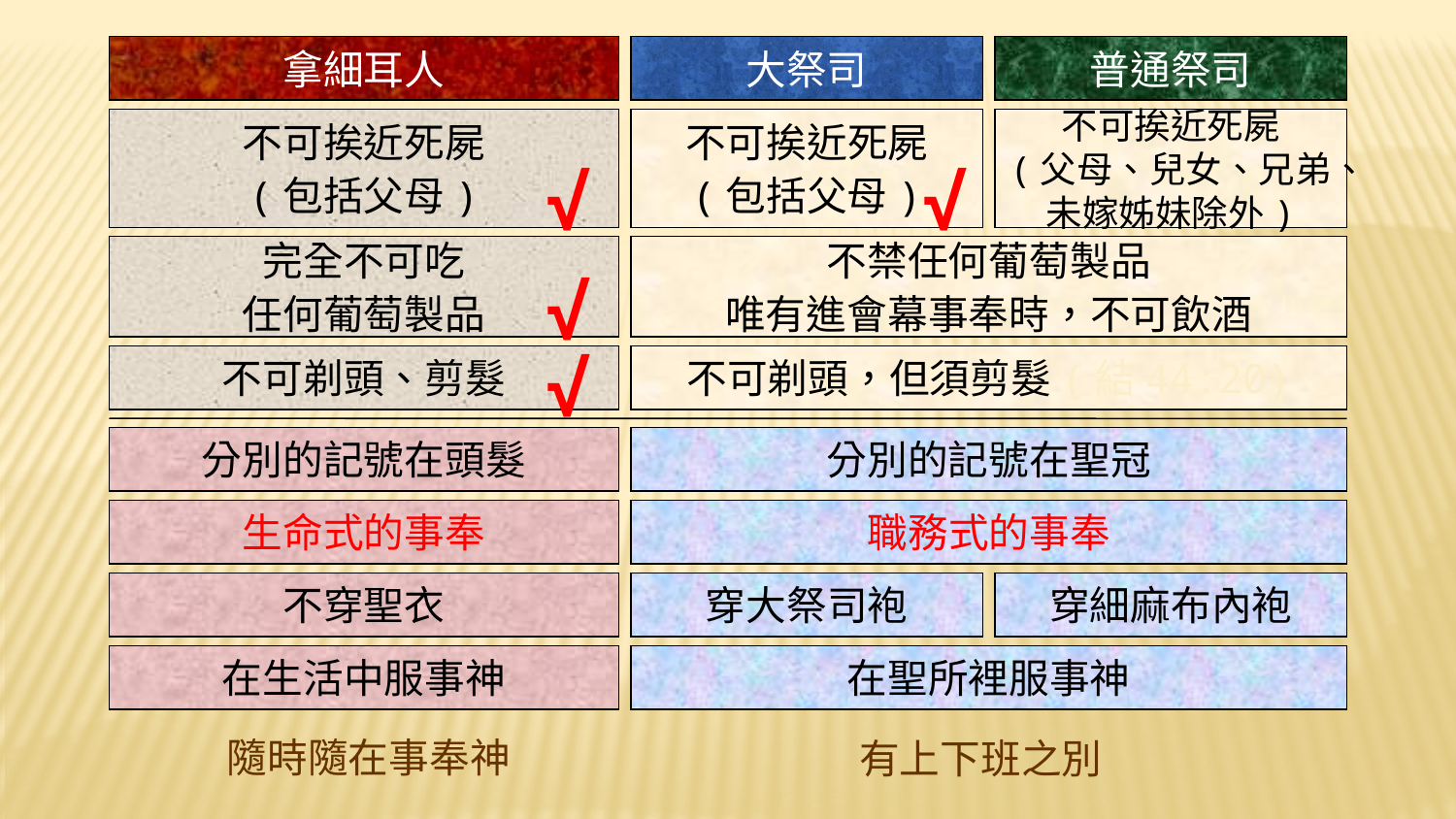

拿細耳人
大祭司
普通祭司
不可挨近死屍
(包括父母)
不可挨近死屍
(包括父母)
不可挨近死屍
(父母、兒女、兄弟、未嫁姊妹除外)
√
√
完全不可吃
任何葡萄製品
不禁任何葡萄製品
唯有進會幕事奉時，不可飲酒
√
√
不可剃頭、剪髮
不可剃頭，但須剪髮(結44:20)

分別的記號在頭髮
分別的記號在聖冠
生命式的事奉
職務式的事奉
不穿聖衣
穿大祭司袍
穿細麻布內袍
在生活中服事神
在聖所裡服事神
隨時隨在事奉神
有上下班之別